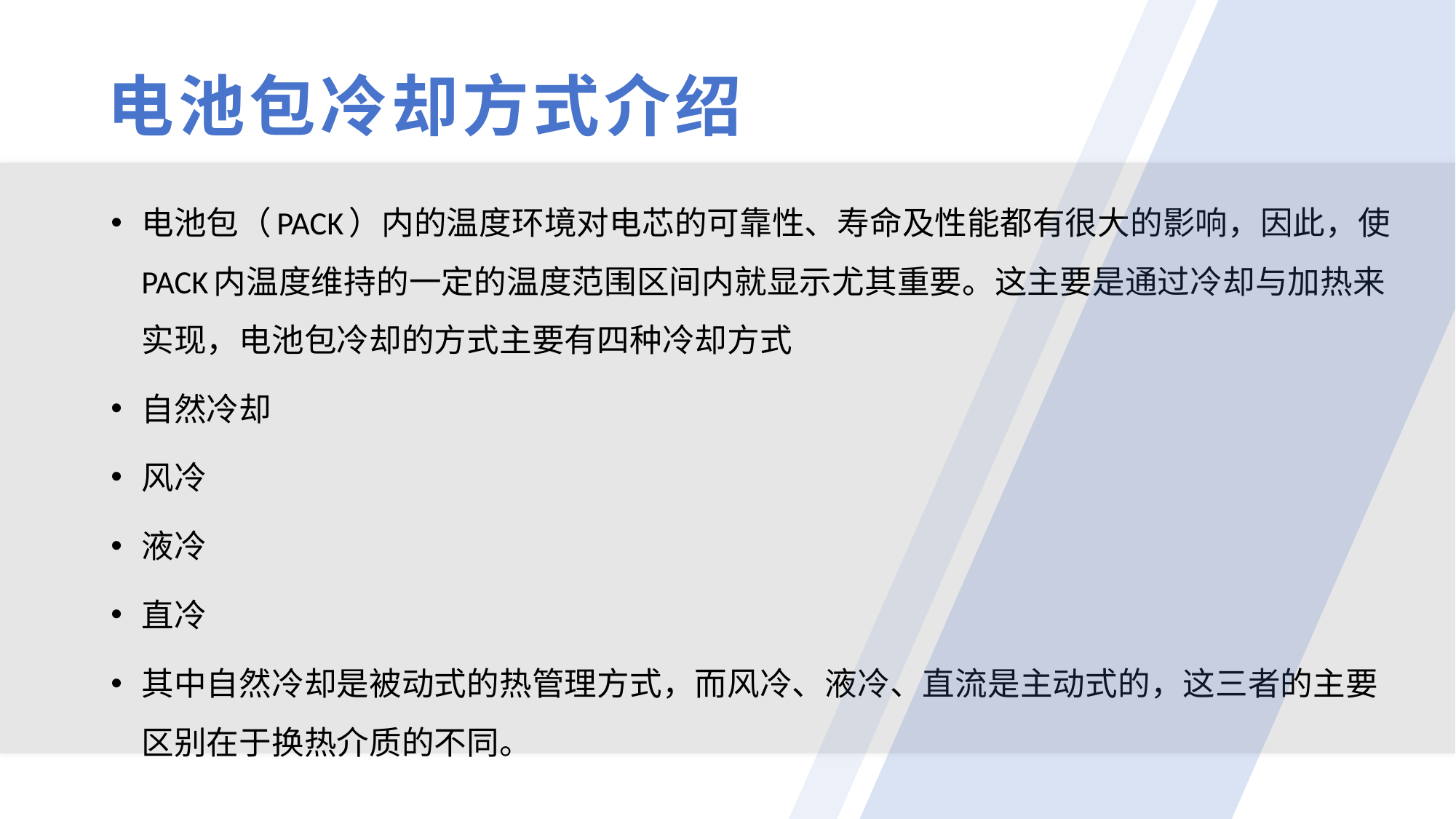

电池包冷却方式介绍

电池包（PACK）内的温度环境对电芯的可靠性、寿命及性能都有很大的影响，因此，使PACK内温度维持的一定的温度范围区间内就显示尤其重要。这主要是通过冷却与加热来实现，电池包冷却的方式主要有四种冷却方式
自然冷却
风冷
液冷
直冷
其中自然冷却是被动式的热管理方式，而风冷、液冷、直流是主动式的，这三者的主要区别在于换热介质的不同。